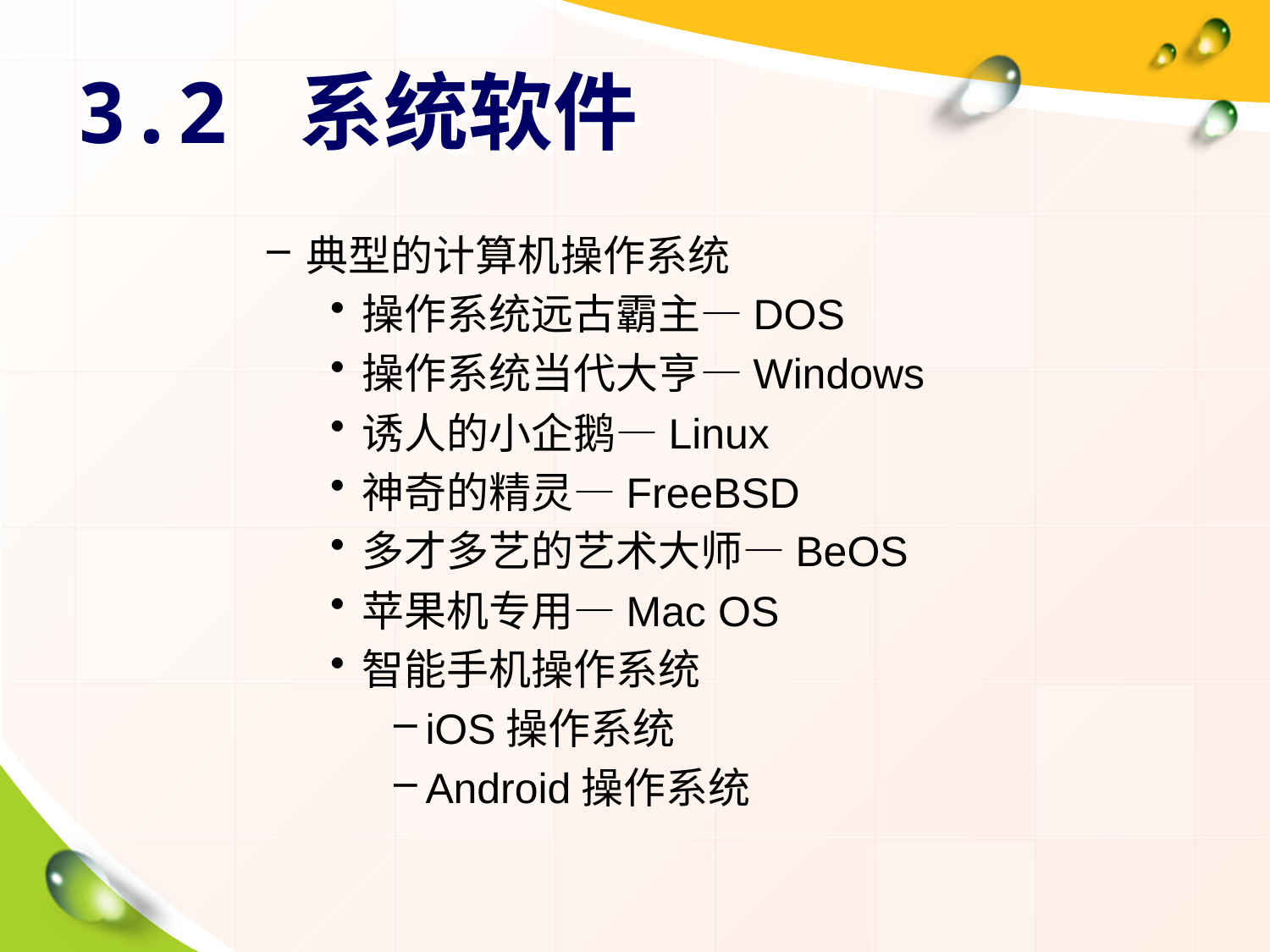

# 3.2 系统软件
典型的计算机操作系统
操作系统远古霸主—DOS
操作系统当代大亨—Windows
诱人的小企鹅—Linux
神奇的精灵—FreeBSD
多才多艺的艺术大师—BeOS
苹果机专用—Mac OS
智能手机操作系统
iOS操作系统
Android操作系统